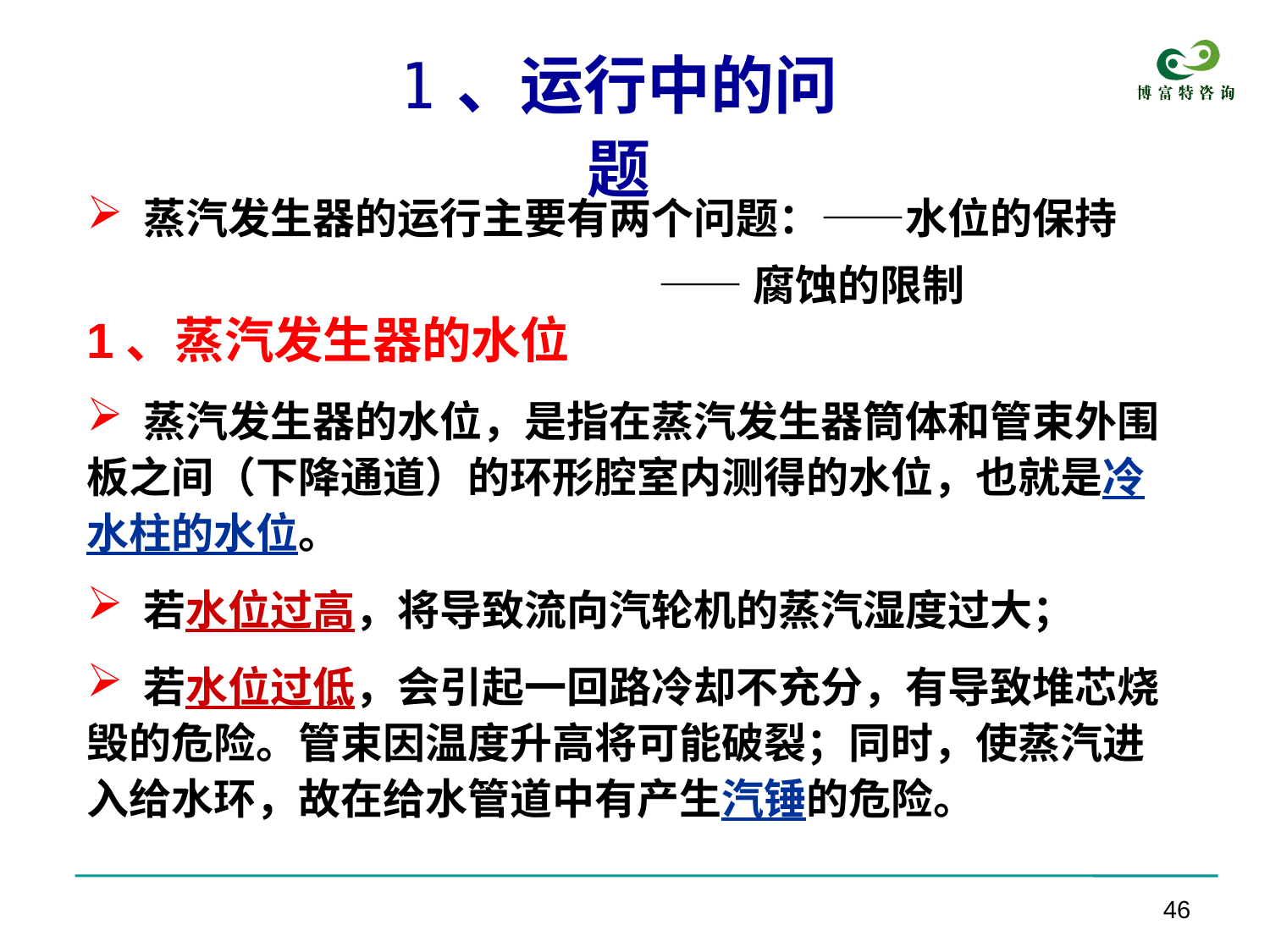

1、运行中的问题
 蒸汽发生器的运行主要有两个问题：——水位的保持
                                                            ——腐蚀的限制
1、蒸汽发生器的水位
 蒸汽发生器的水位，是指在蒸汽发生器筒体和管束外围板之间（下降通道）的环形腔室内测得的水位，也就是冷水柱的水位。
 若水位过高，将导致流向汽轮机的蒸汽湿度过大；
 若水位过低，会引起一回路冷却不充分，有导致堆芯烧毁的危险。管束因温度升高将可能破裂；同时，使蒸汽进入给水环，故在给水管道中有产生汽锤的危险。